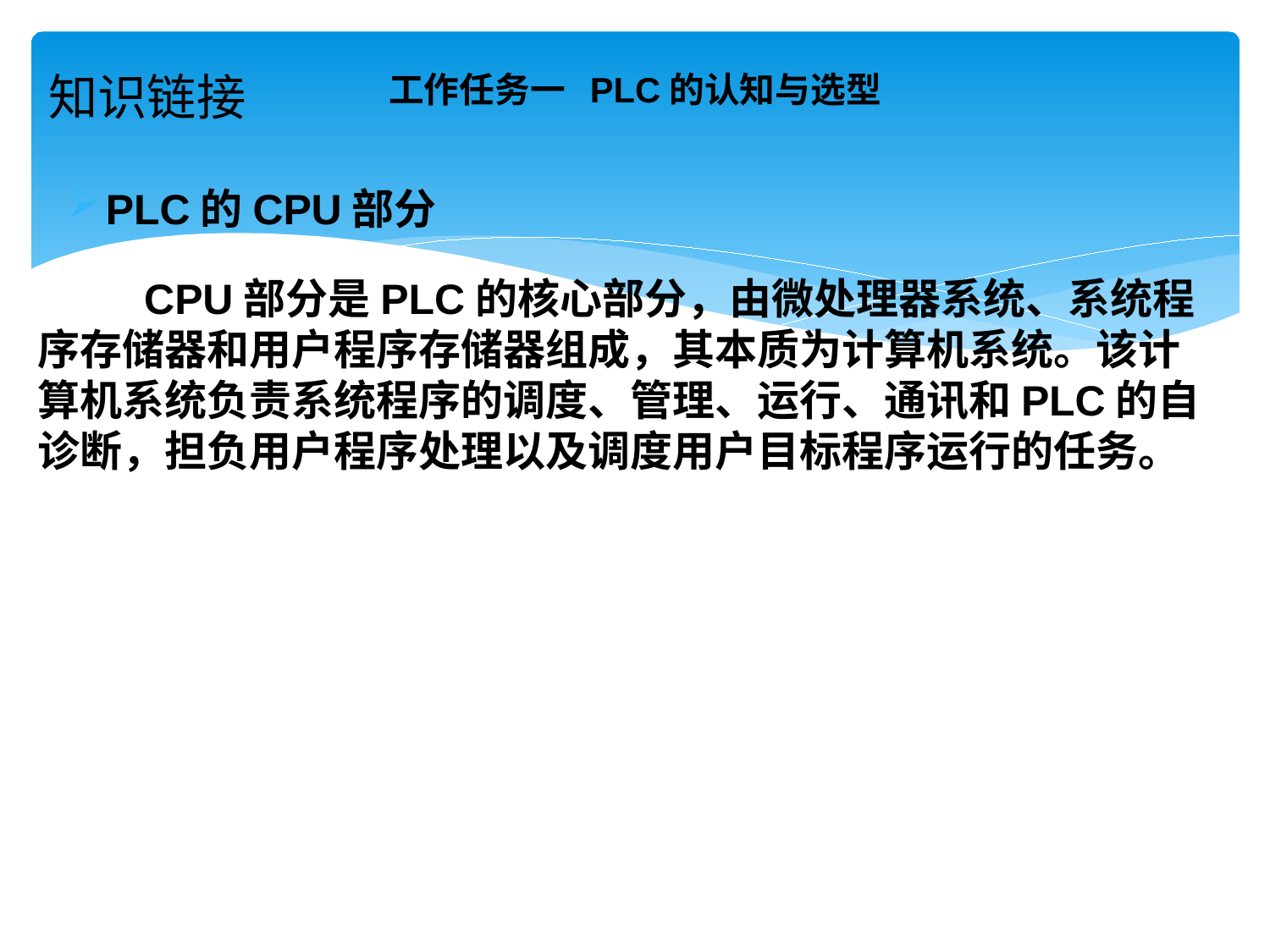

# 工作任务一  PLC的认知与选型
知识链接
PLC的CPU部分
         CPU部分是PLC的核心部分，由微处理器系统、系统程序存储器和用户程序存储器组成，其本质为计算机系统。该计算机系统负责系统程序的调度、管理、运行、通讯和PLC的自诊断，担负用户程序处理以及调度用户目标程序运行的任务。